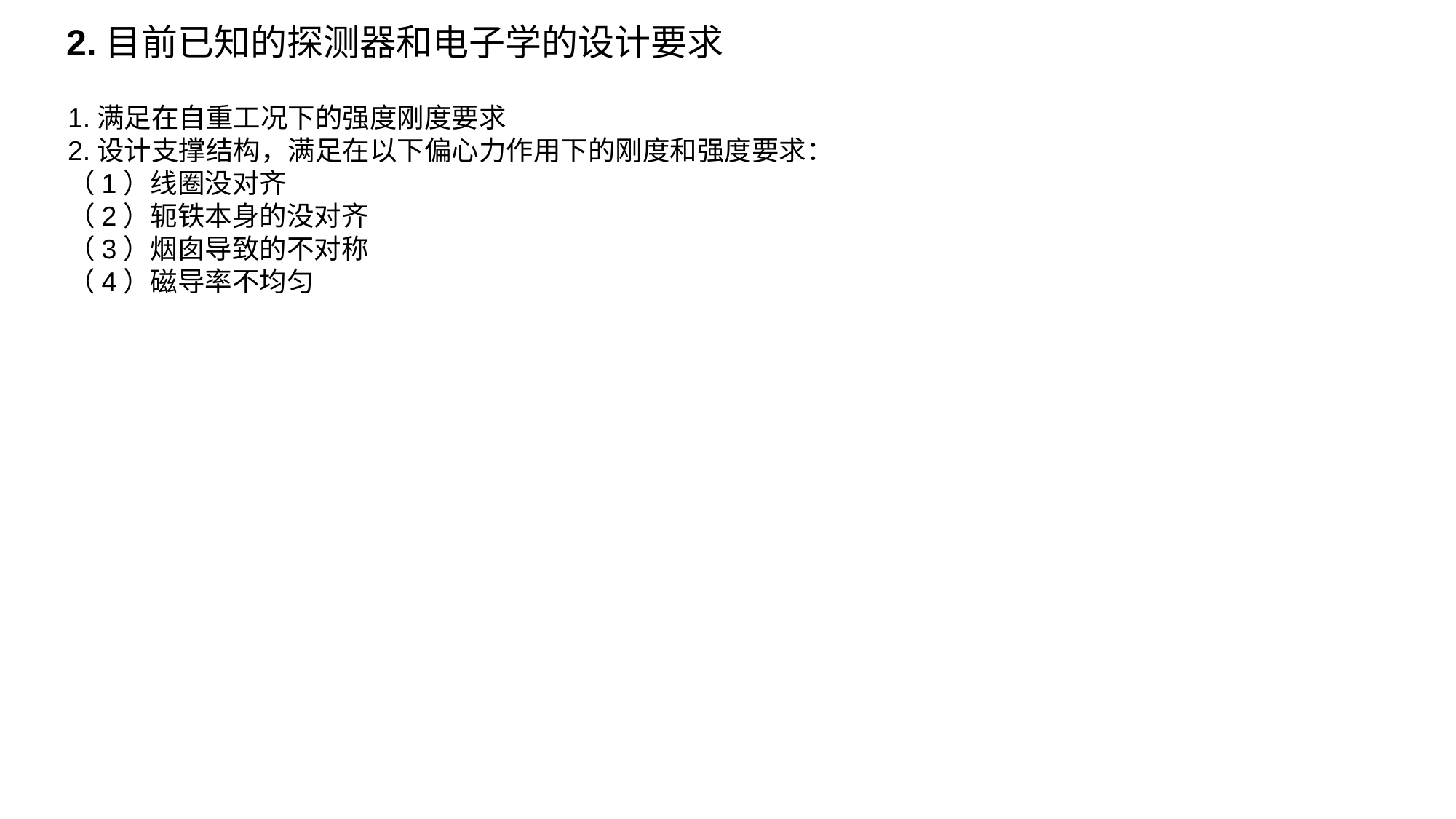

2.目前已知的探测器和电子学的设计要求

1.满足在自重工况下的强度刚度要求
2.设计支撑结构，满足在以下偏心力作用下的刚度和强度要求：
（1）线圈没对齐
（2）轭铁本身的没对齐
（3）烟囱导致的不对称
（4）磁导率不均匀